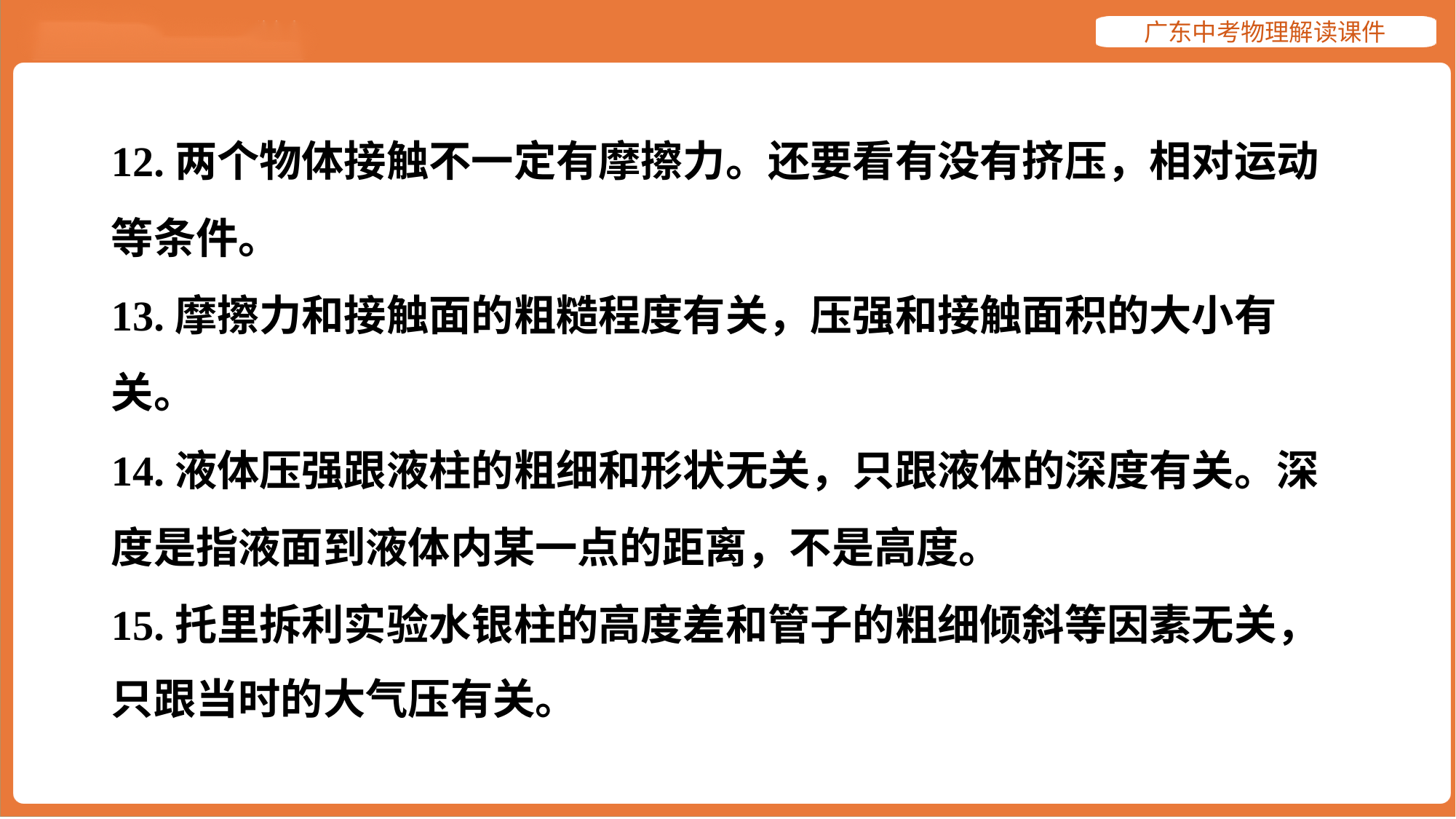

12.两个物体接触不一定有摩擦力。还要看有没有挤压，相对运动
等条件。
13.摩擦力和接触面的粗糙程度有关，压强和接触面积的大小有
关。
14.液体压强跟液柱的粗细和形状无关，只跟液体的深度有关。深
度是指液面到液体内某一点的距离，不是高度。
15.托里拆利实验水银柱的高度差和管子的粗细倾斜等因素无关，
只跟当时的大气压有关。#15